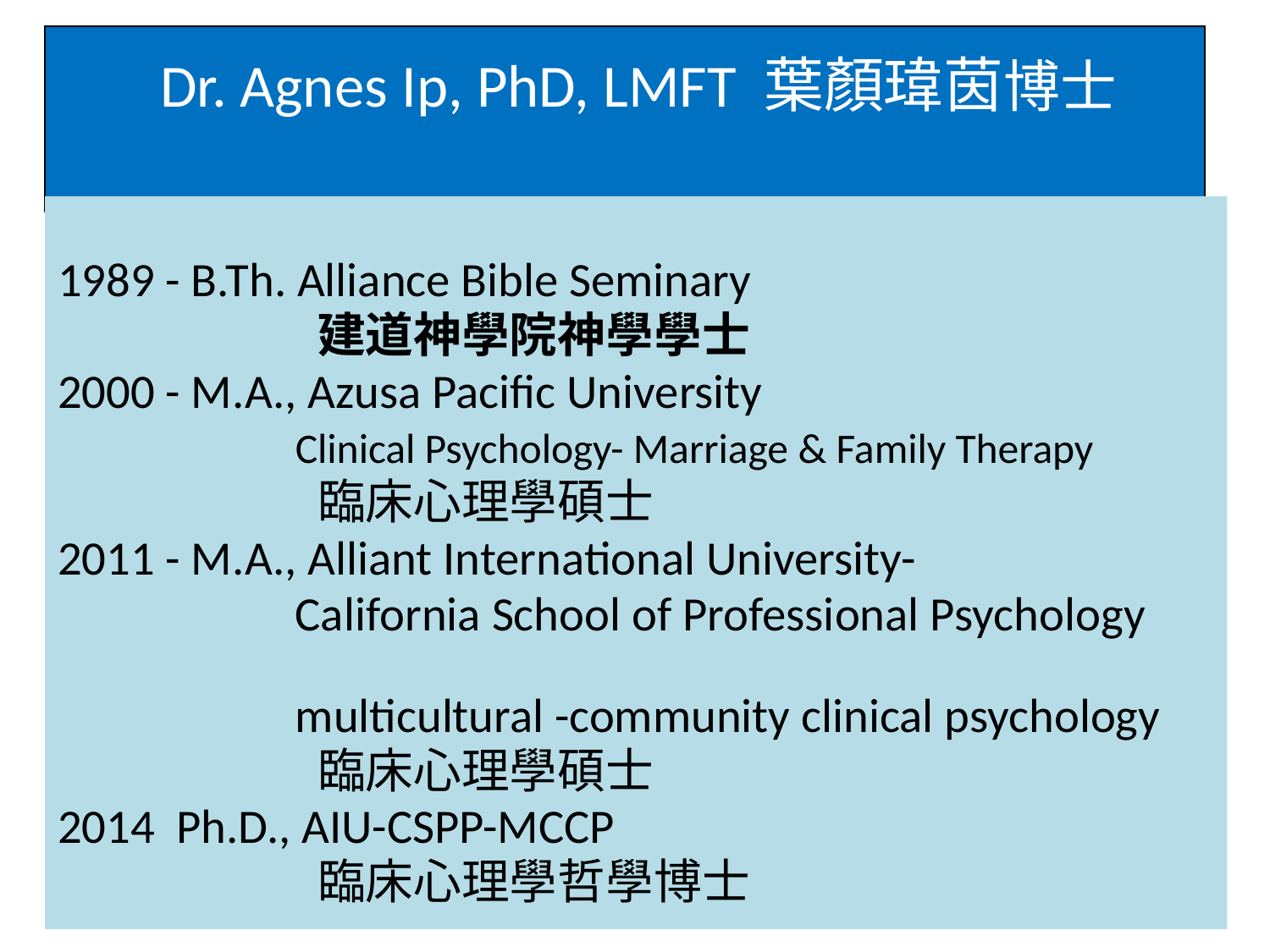

Dr. Agnes Ip, PhD, LMFT 葉顏瑋茵博士

1989 - B.Th. Alliance Bible Seminary
                       建道神學院神學學士
2000 - M.A., Azusa Pacific University
                      Clinical Psychology- Marriage & Family Therapy
                       臨床心理學碩士
2011 - M.A., Alliant International University-
                      California School of Professional Psychology
                      multicultural -community clinical psychology
                       臨床心理學碩士
2014  Ph.D., AIU-CSPP-MCCP
                       臨床心理學哲學博士